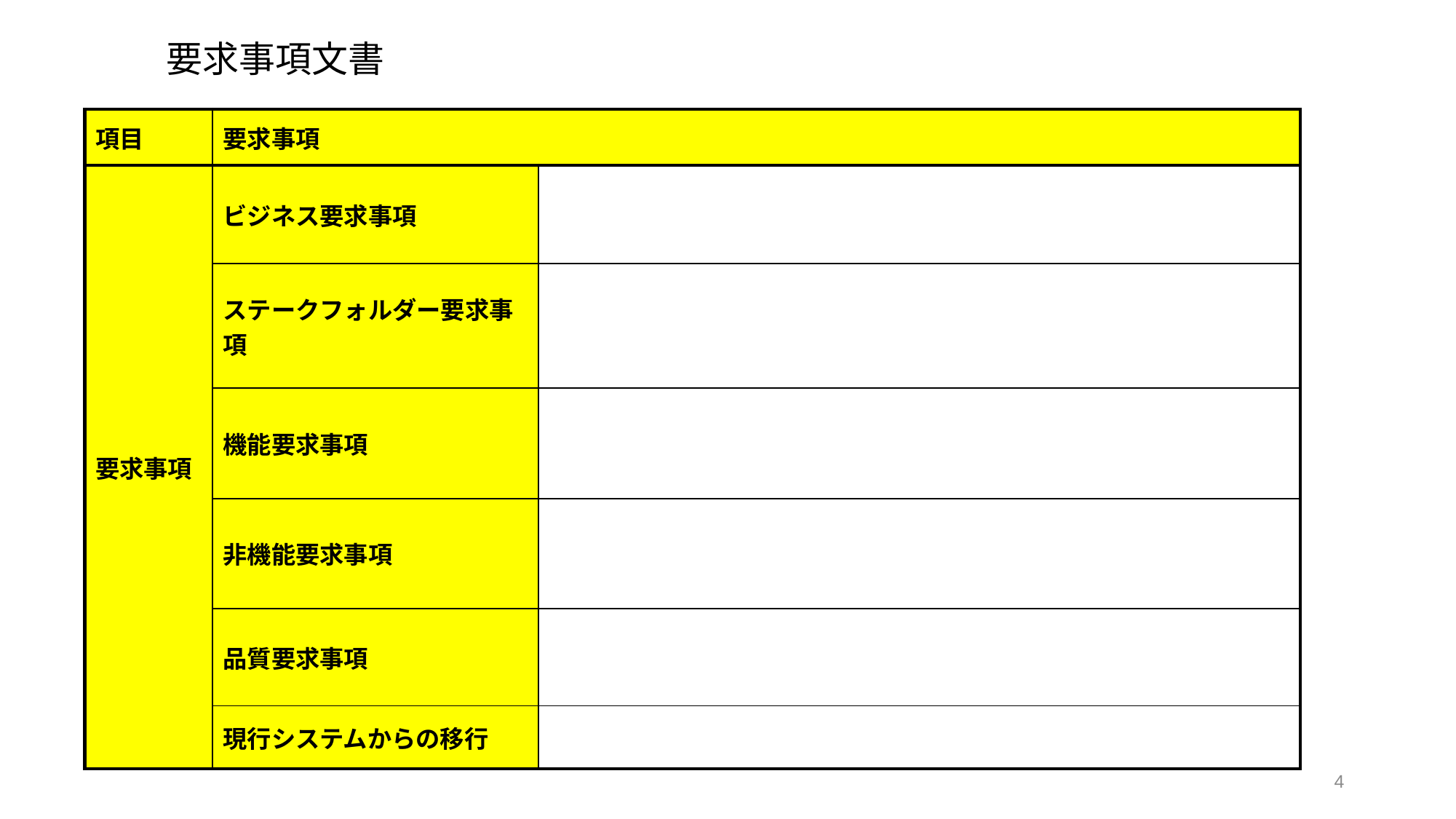

要求事項文書
| 項目 | 要求事項 |  |
| --- | --- | --- |
| 要求事項 | ビジネス要求事項 |  |
|  | ステークフォルダー要求事項 |  |
|  | 機能要求事項 |  |
|  | 非機能要求事項 |  |
|  | 品質要求事項 |  |
|  | 現行システムからの移行 |  |
4